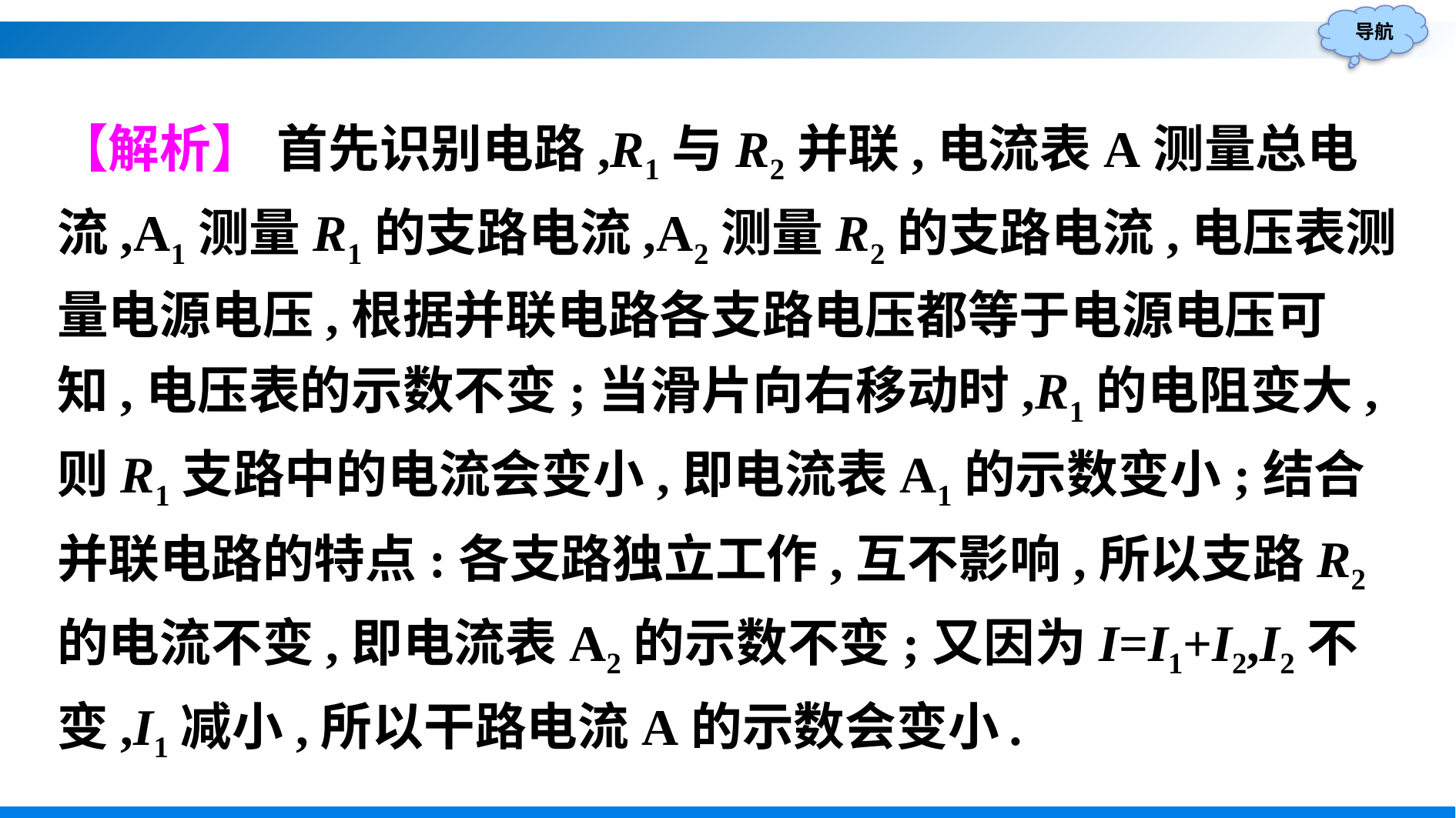

【解析】 首先识别电路,R1与R2并联,电流表A测量总电流,A1测量R1的支路电流,A2测量R2的支路电流,电压表测量电源电压,根据并联电路各支路电压都等于电源电压可知,电压表的示数不变;当滑片向右移动时,R1的电阻变大,则R1支路中的电流会变小,即电流表A1的示数变小;结合并联电路的特点:各支路独立工作,互不影响,所以支路R2的电流不变,即电流表A2的示数不变;又因为I=I1+I2,I2不变,I1减小,所以干路电流A的示数会变小.